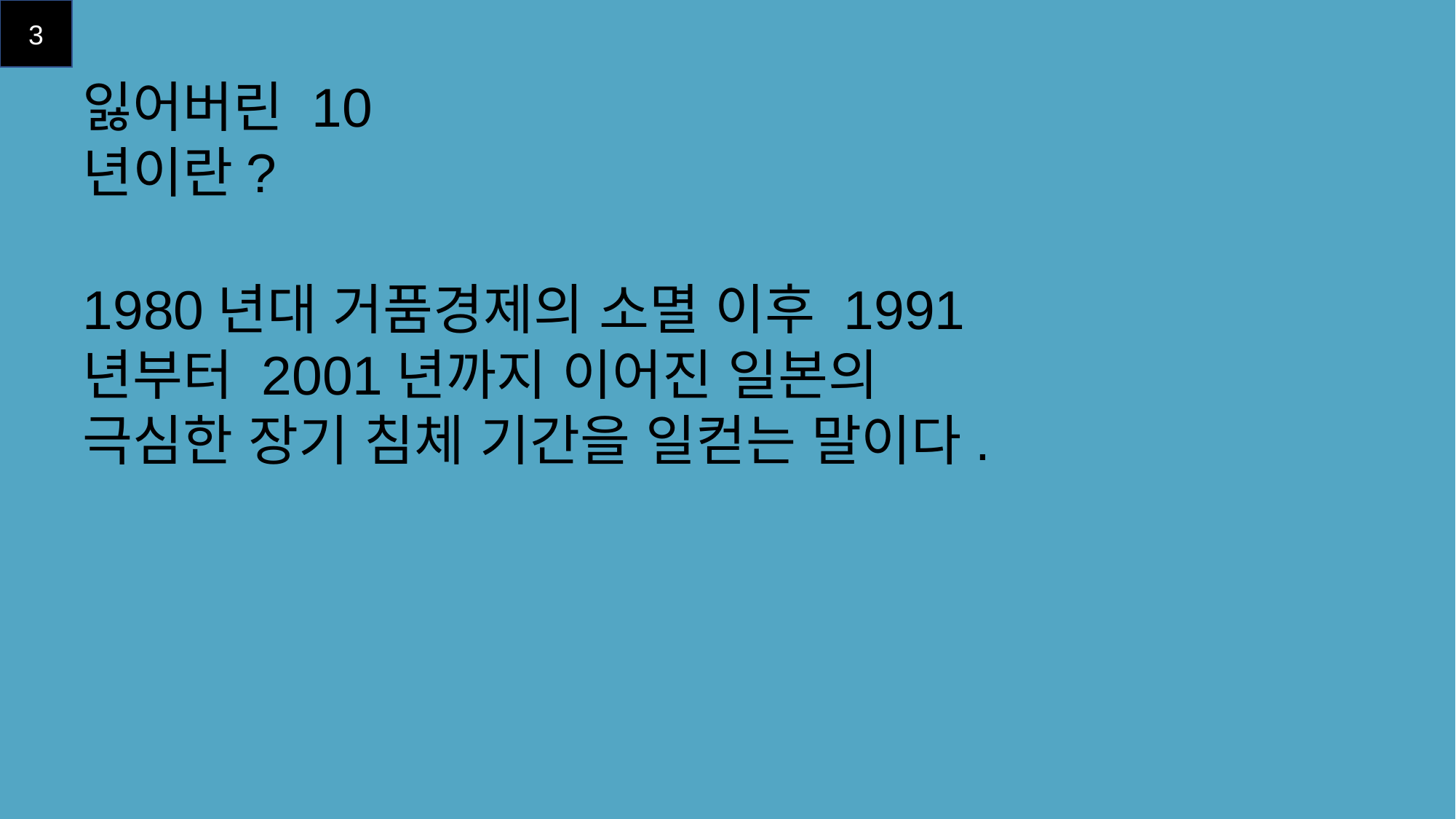

3
잃어버린 10년이란?
1980년대 거품경제의 소멸 이후 1991년부터 2001년까지 이어진 일본의 극심한 장기 침체 기간을 일컫는 말이다.